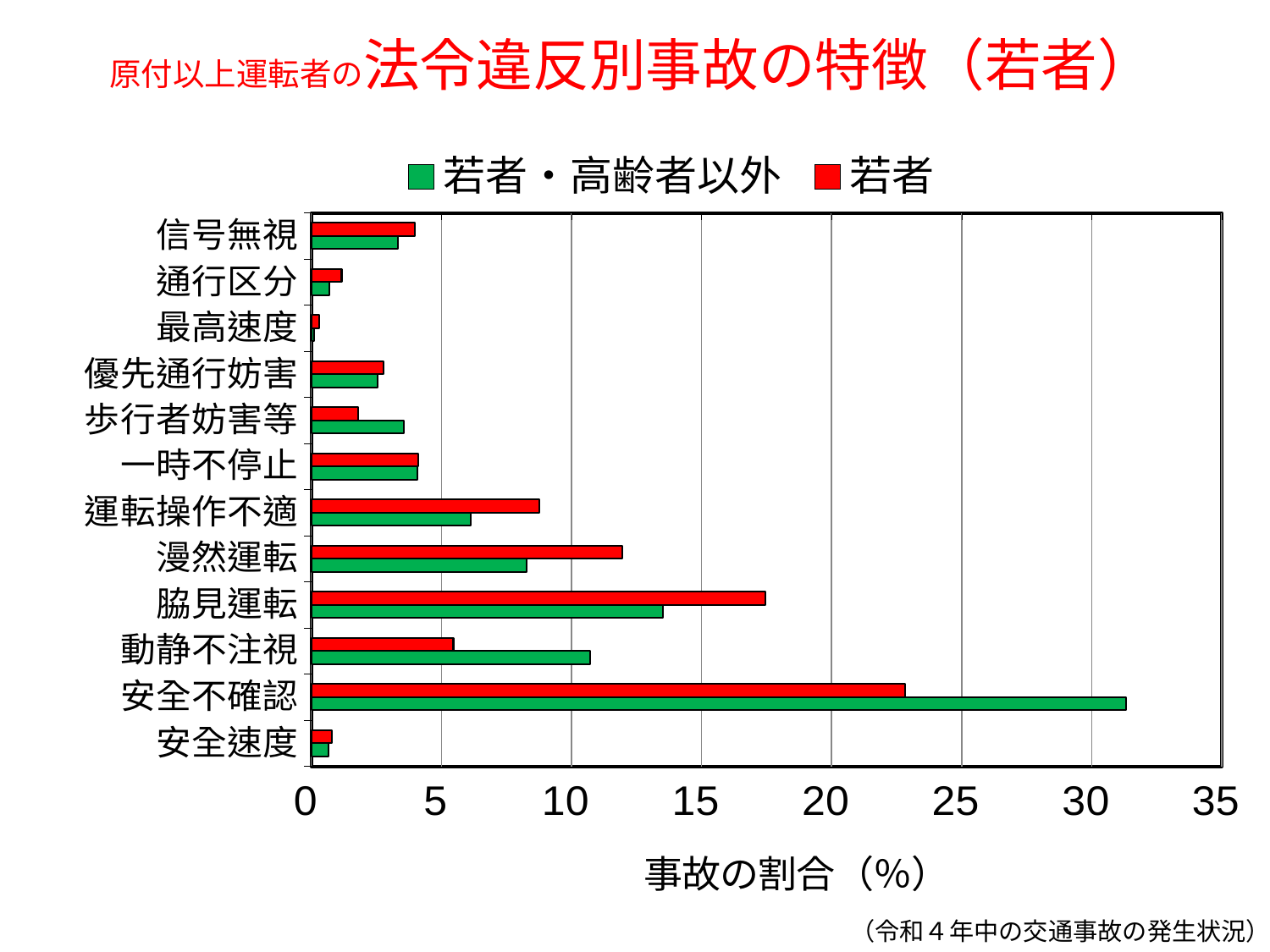

# 原付以上運転者の法令違反別事故の特徴（若者）

### Chart

| Category | 若者 | 若者・高齢者以外 |
|---|---|---|
| 信号無視 | 3.9711390174047145 | 3.3177693393141903 |
| 通行区分 | 1.1621502533597707 | 0.6912019456904562 |
| 最高速度 | 0.31119189248733203 | 0.0940722980026845 |
| 優先通行妨害 | 2.775941837409121 | 2.547982608097101 |
| 歩行者妨害等 | 1.7872879488874203 | 3.560407034772334 |
| 一時不停止 | 4.117096276712933 | 4.076657450640724 |
| 運転操作不適 | 8.765697290152016 | 6.122156320625925 |
| 漫然運転 | 11.938202247191011 | 8.26975805063843 |
| 脇見運転 | 17.462546816479403 | 13.51428866428809 |
| 動静不注視 | 5.458250716016744 | 10.71104890612273 |
| 安全不確認 | 22.840934126459572 | 31.332384962198994 |
| 安全速度 | 0.7766027759418374 | 0.6487546892746108 |
（令和４年中の交通事故の発生状況）